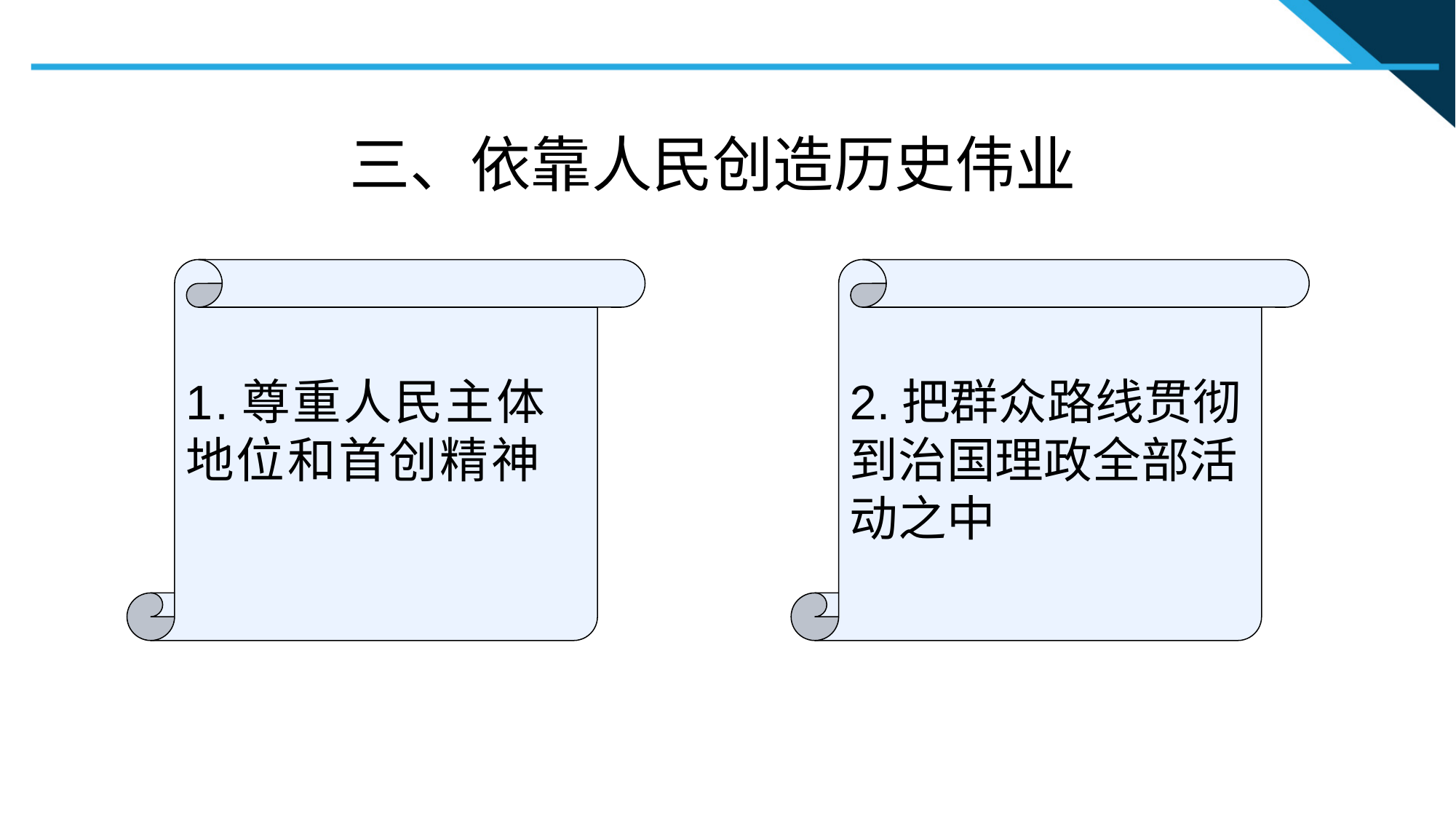

三、依靠人民创造历史伟业

1.尊重人民主体地位和首创精神

2.把群众路线贯彻到治国理政全部活动之中